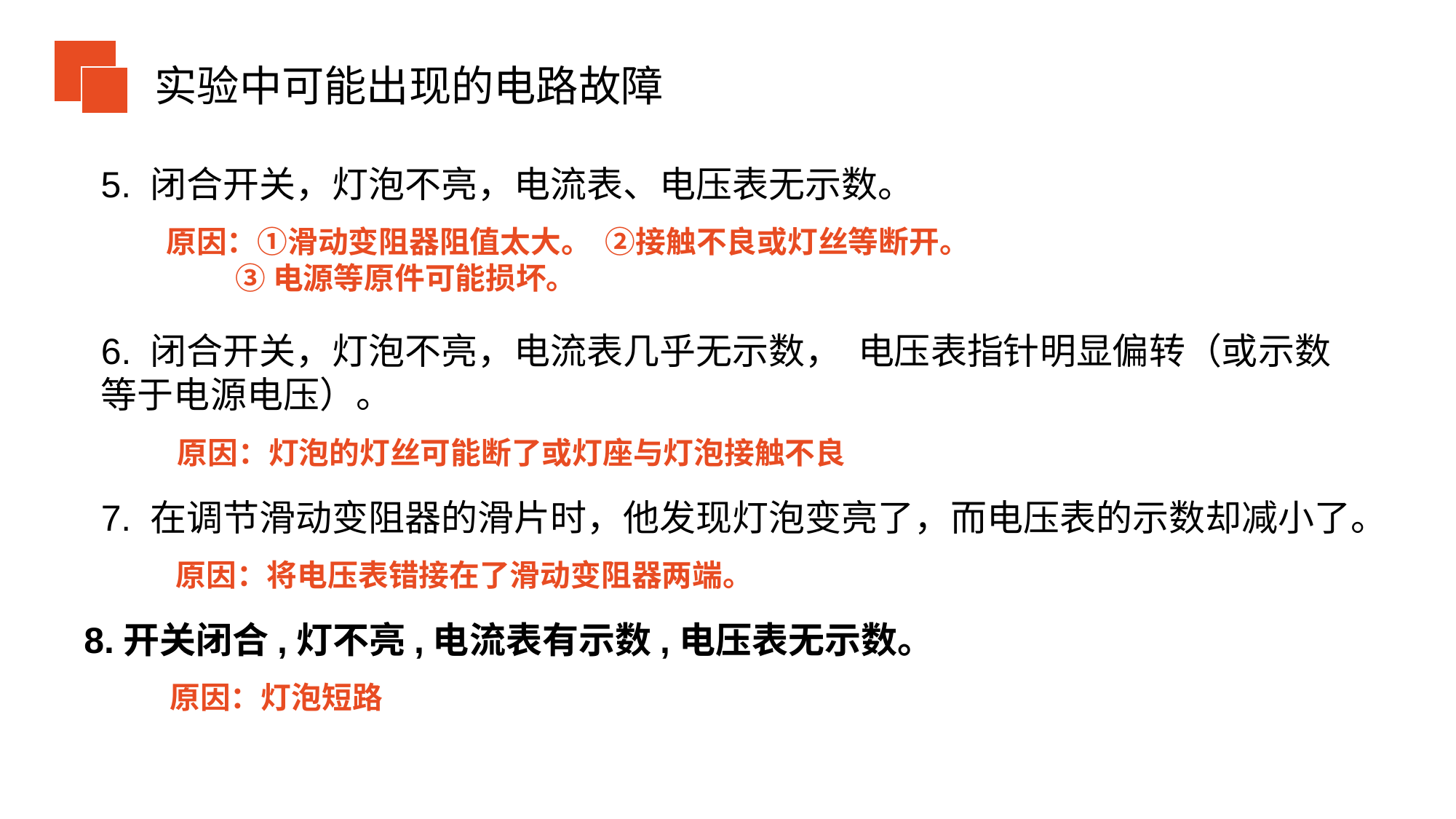

实验中可能出现的电路故障
5. 闭合开关，灯泡不亮，电流表、电压表无示数。
原因：①滑动变阻器阻值太大。  ②接触不良或灯丝等断开。
          ③电源等原件可能损坏。
6. 闭合开关，灯泡不亮，电流表几乎无示数，  电压表指针明显偏转（或示数等于电源电压）。
原因：灯泡的灯丝可能断了或灯座与灯泡接触不良
7. 在调节滑动变阻器的滑片时，他发现灯泡变亮了，而电压表的示数却减小了。
原因：将电压表错接在了滑动变阻器两端。
8.开关闭合,灯不亮,电流表有示数,电压表无示数。
原因：灯泡短路